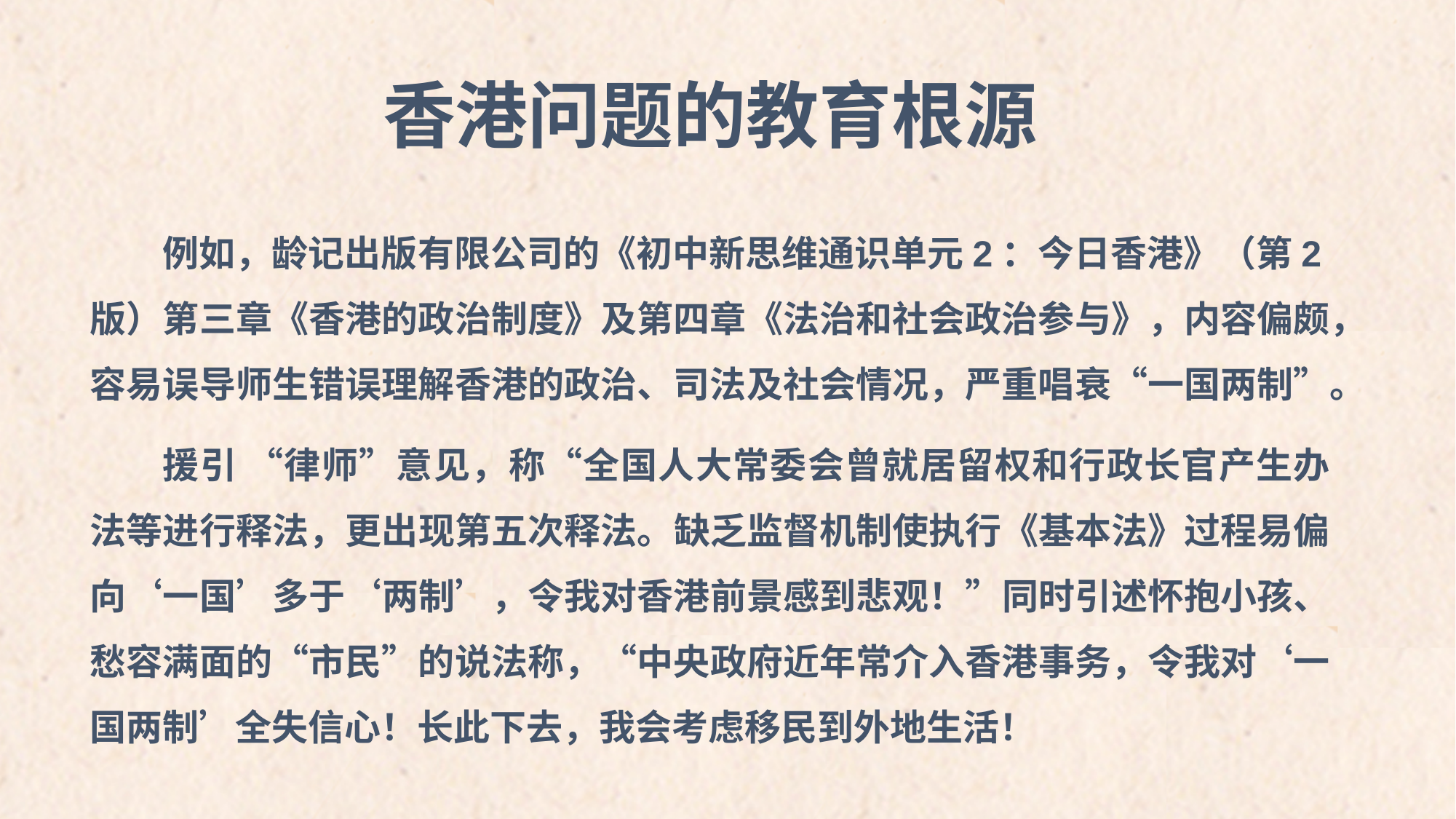

# 香港问题的教育根源
例如，龄记出版有限公司的《初中新思维通识单元2：今日香港》（第2版）第三章《香港的政治制度》及第四章《法治和社会政治参与》，内容偏颇，容易误导师生错误理解香港的政治、司法及社会情况，严重唱衰“一国两制”。
援引 “律师”意见，称“全国人大常委会曾就居留权和行政长官产生办法等进行释法，更出现第五次释法。缺乏监督机制使执行《基本法》过程易偏向‘一国’多于‘两制’，令我对香港前景感到悲观！”同时引述怀抱小孩、愁容满面的“市民”的说法称，“中央政府近年常介入香港事务，令我对‘一国两制’全失信心！长此下去，我会考虑移民到外地生活！